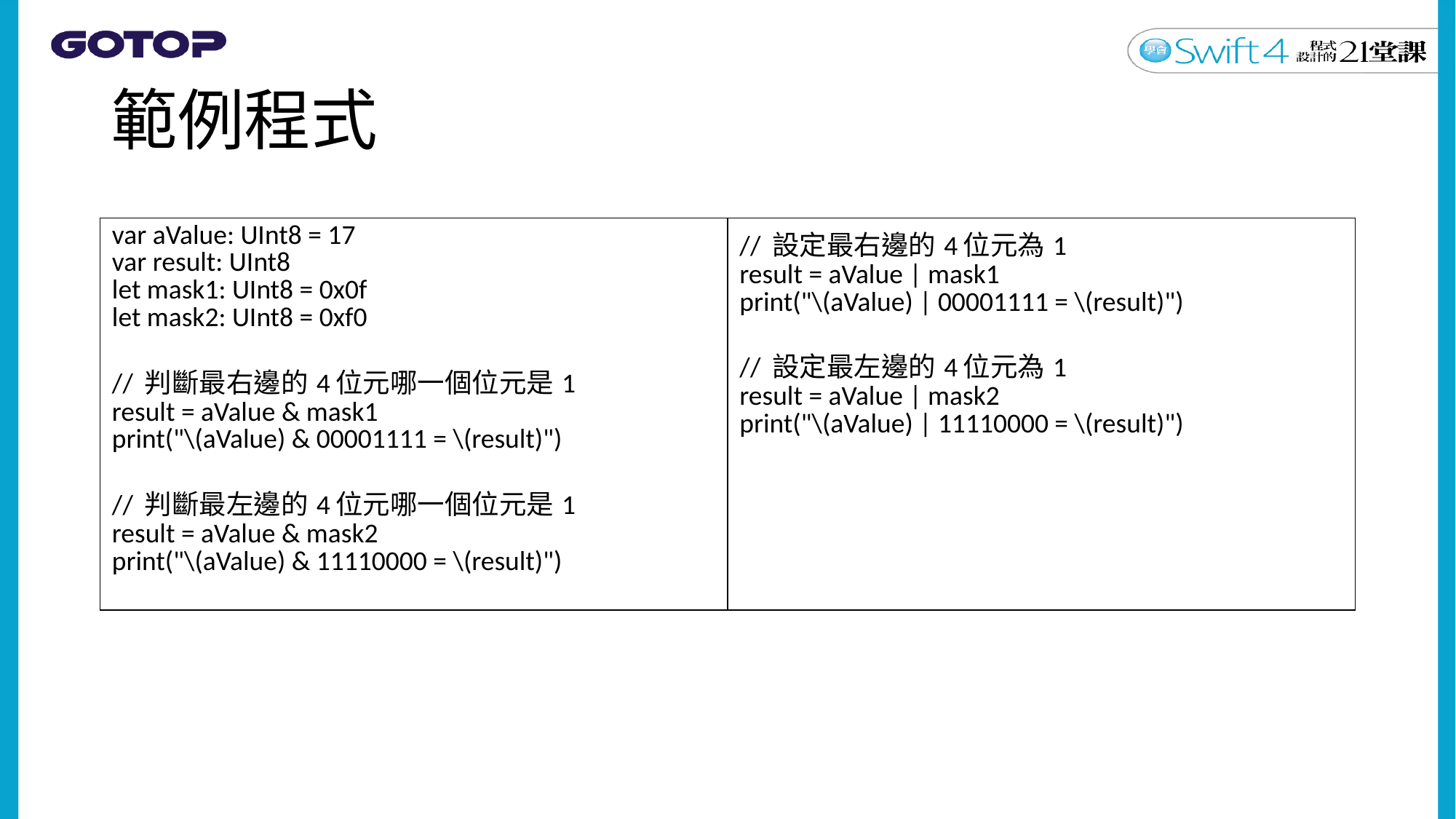

# 範例程式
| var aValue: UInt8 = 17 var result: UInt8 let mask1: UInt8 = 0x0f let mask2: UInt8 = 0xf0 // 判斷最右邊的4位元哪一個位元是1 result = aValue & mask1 print("\(aValue) & 00001111 = \(result)") // 判斷最左邊的4位元哪一個位元是1 result = aValue & mask2 print("\(aValue) & 11110000 = \(result)") | // 設定最右邊的4位元為1 result = aValue | mask1 print("\(aValue) | 00001111 = \(result)") // 設定最左邊的4位元為1 result = aValue | mask2 print("\(aValue) | 11110000 = \(result)") |
| --- | --- |